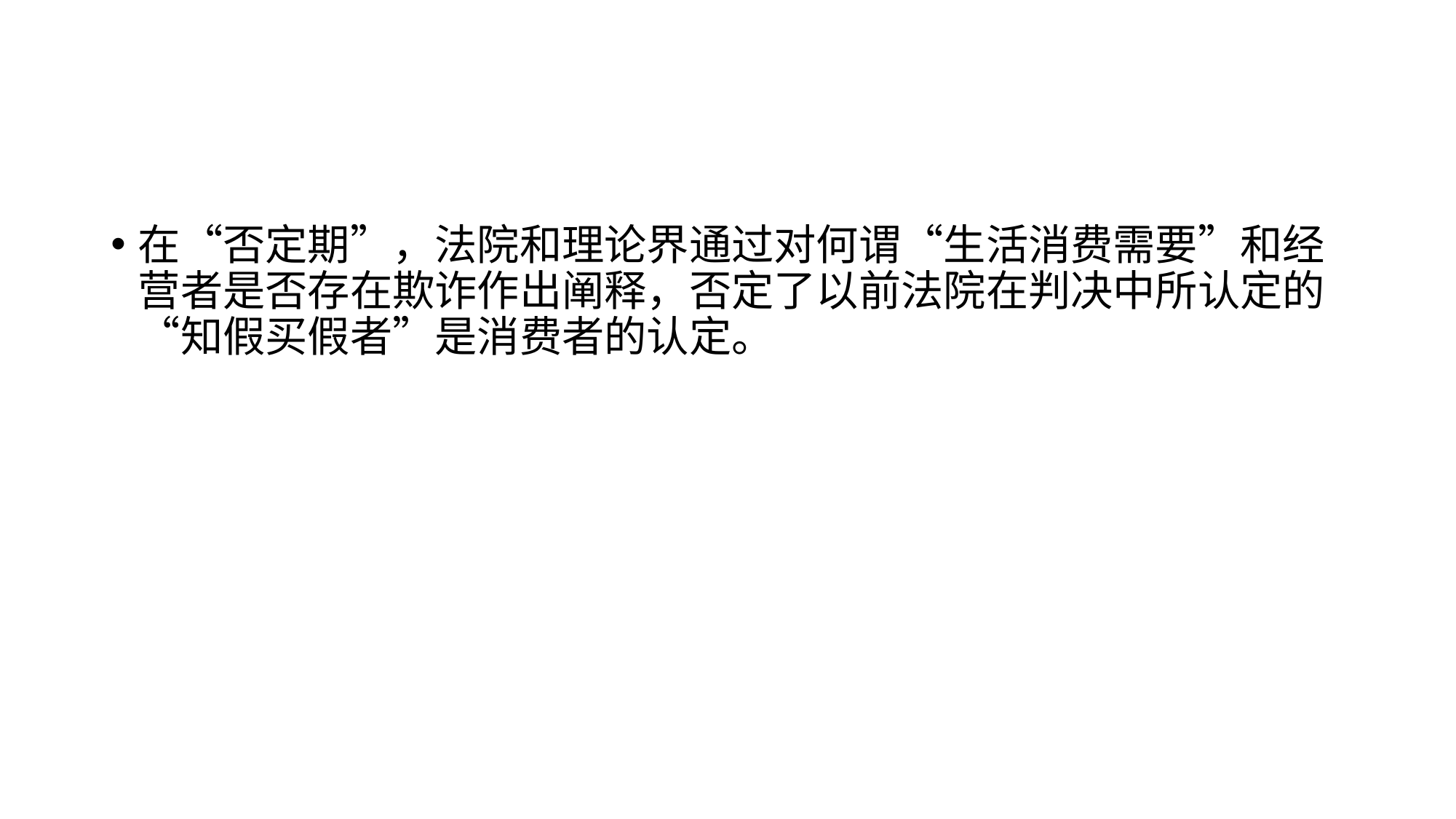

#
在“否定期”，法院和理论界通过对何谓“生活消费需要”和经营者是否存在欺诈作出阐释，否定了以前法院在判决中所认定的“知假买假者”是消费者的认定。